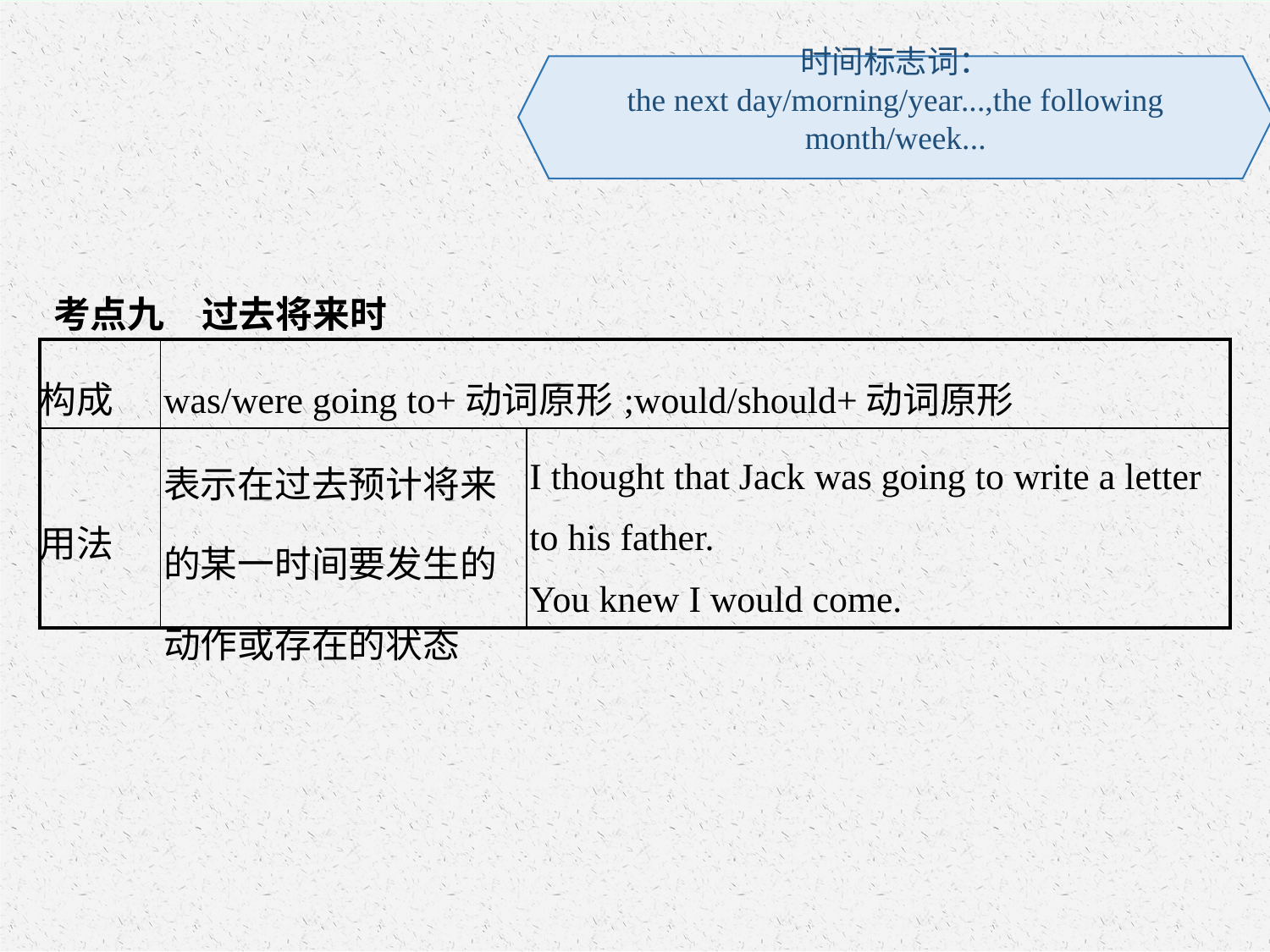

时间标志词：
the next day/morning/year...,the following month/week...

考点九　过去将来时
| 构成 | was/were going to+动词原形;would/should+动词原形 |  |
| --- | --- | --- |
| 用法 | 表示在过去预计将来的某一时间要发生的动作或存在的状态 | I thought that Jack was going to write a letter to his father. You knew I would come. |